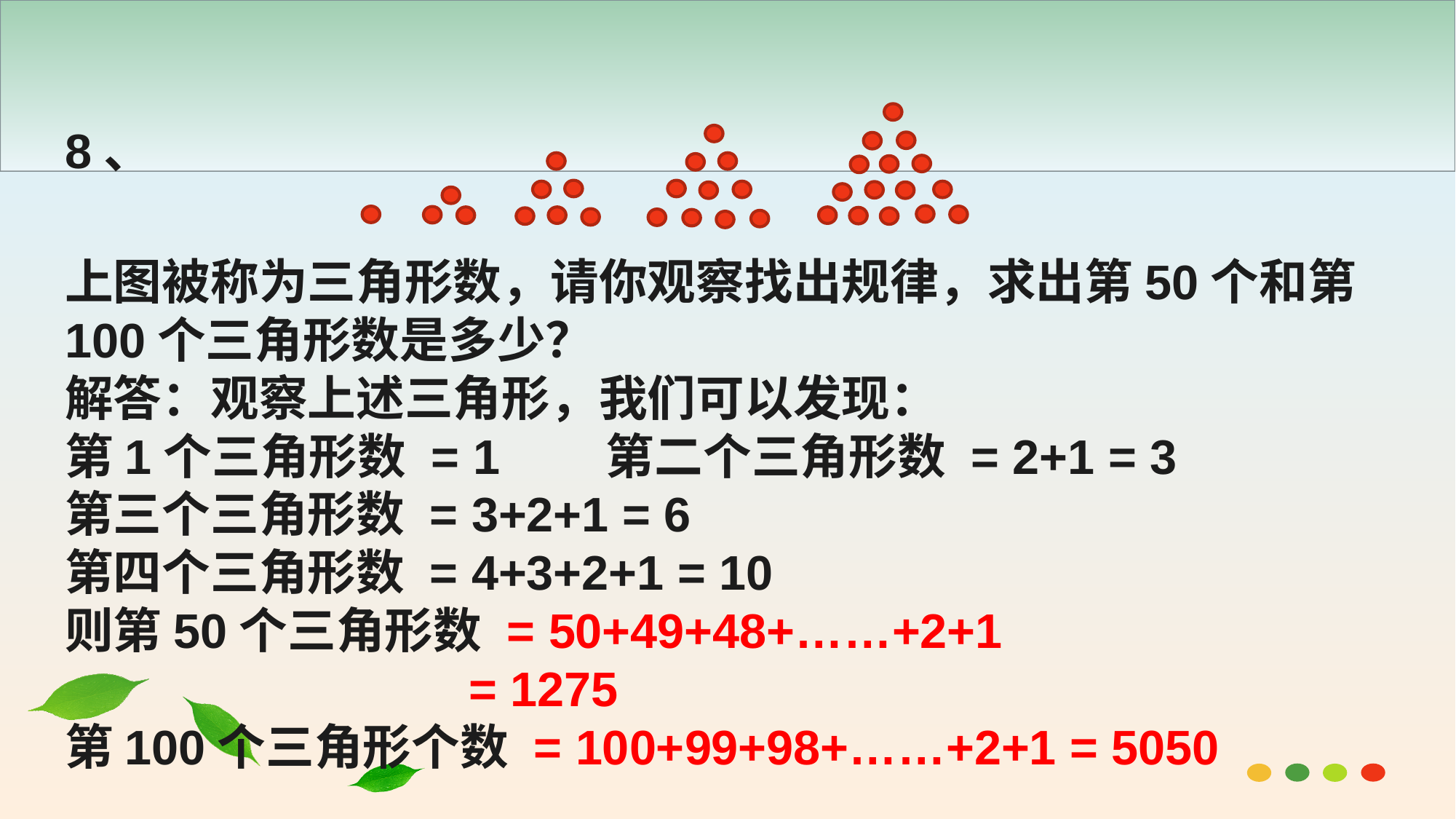

8、

上图被称为三角形数，请你观察找出规律，求出第50个和第100个三角形数是多少？
解答：观察上述三角形，我们可以发现：
第1个三角形数 = 1       第二个三角形数 = 2+1 = 3
第三个三角形数 = 3+2+1 = 6
第四个三角形数 = 4+3+2+1 = 10
则第50个三角形数 = 50+49+48+……+2+1
                              = 1275
第100个三角形个数 = 100+99+98+……+2+1 = 5050